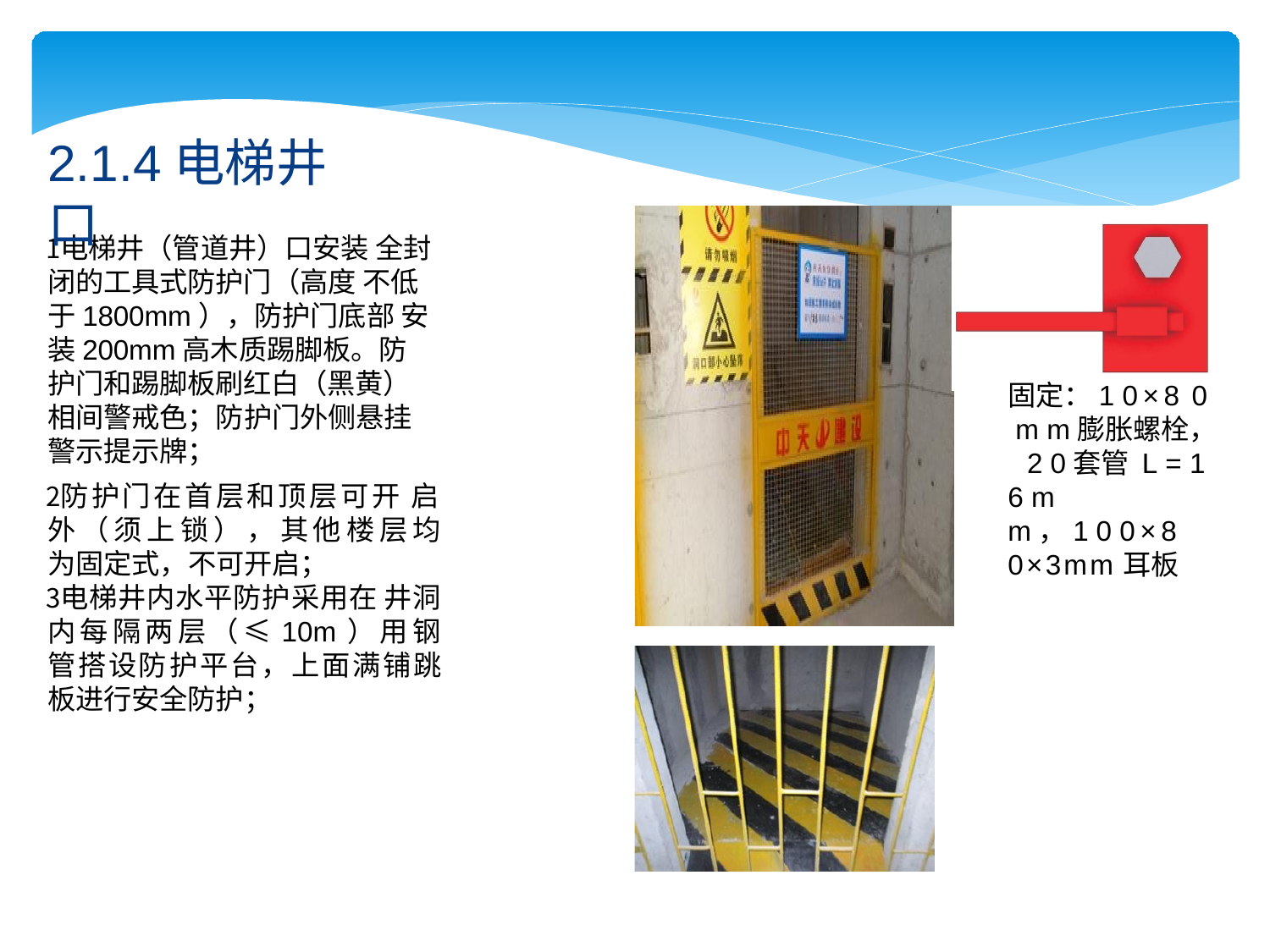

# 2.1.4电梯井口

电梯井（管道井）口安装 全封闭的工具式防护门（高度 不低于1800mm），防护门底部 安装200mm高木质踢脚板。防 护门和踢脚板刷红白（黑黄）  相间警戒色；防护门外侧悬挂 警示提示牌；
防护门在首层和顶层可开 启外（须上锁），其他楼层均 为固定式，不可开启；
电梯井内水平防护采用在 井洞内每隔两层（≤10m）用钢 管搭设防护平台，上面满铺跳 板进行安全防护；
固定：1 0×8 0  m m膨胀螺栓，  2 0套管L = 1 6 m
m，1 0 0×8
0×3mm耳板